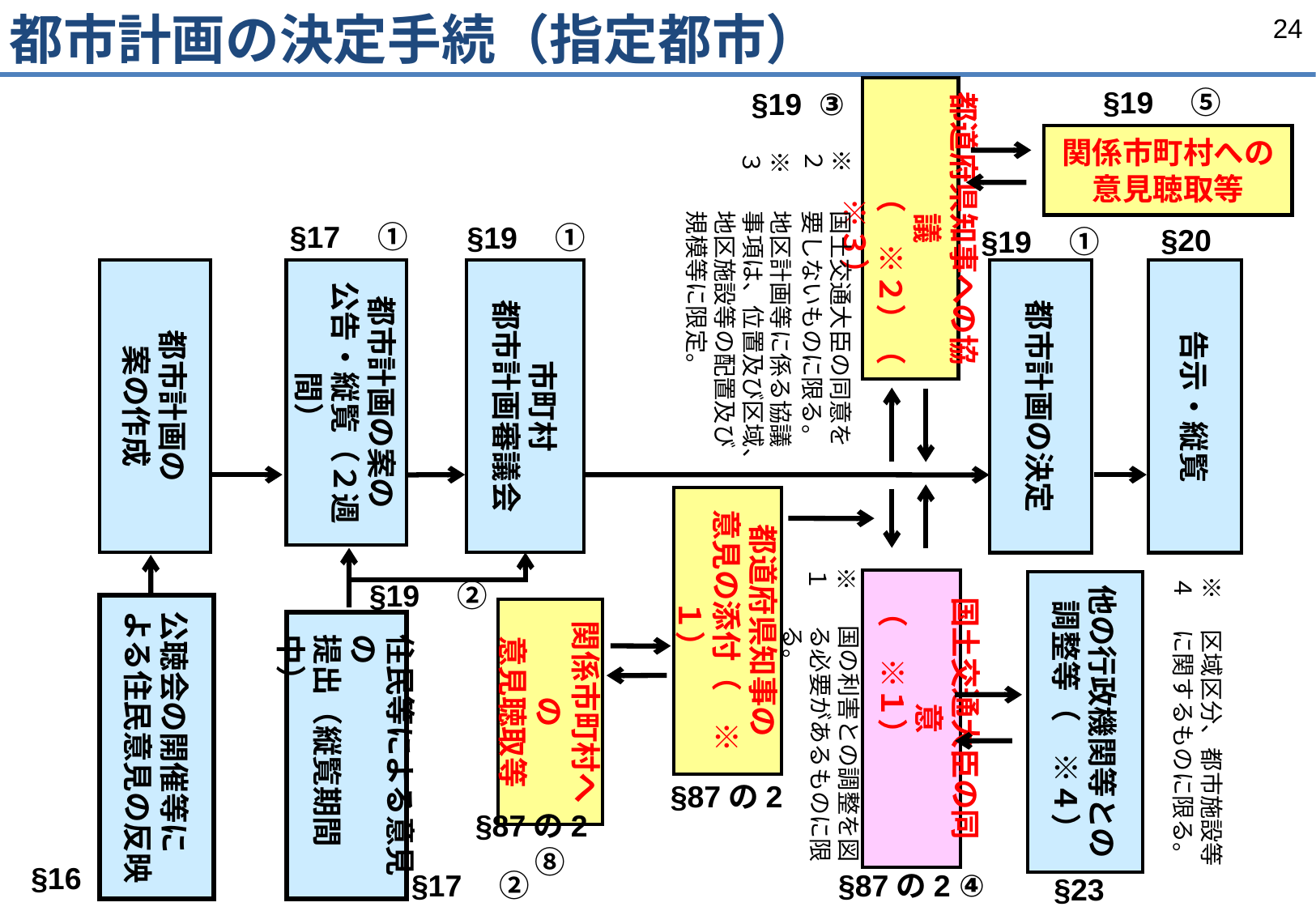

都市計画の決定手続（指定都市）
都道府県知事への協議
　　　（　※２）（ 　※３）
§19　⑤
§19  ③

関係市町村への
意見聴取等
※２
※３

地区計画等に係る協議事項は、位置及び区域、地区施設等の配置及び規模等に限定。
国土交通大臣の同意を
要しないものに限る。
§17　①
§19　①
§20
§19　①
都市計画の
案の作成
都市計画の案の
公告・縦覧（２週間）
市町村
都市計画審議会
都市計画の決定
告示・縦覧
都道府県知事の
意見の添付（　※１）

※１
※４
国土交通大臣の同意
（　※１）
§19　②
他の行政機関等との
調整等（　※４）
公聴会の開催等に
よる住民意見の反映
関係市町村への
意見聴取等
住民等による意見の
提出（縦覧期間中）
国の利害との調整を図る必要があるものに限る。

区域区分、都市施設等に関するものに限る。

§87の2
§87の2　⑧
§16
§17　②
§87の2 ④
§23